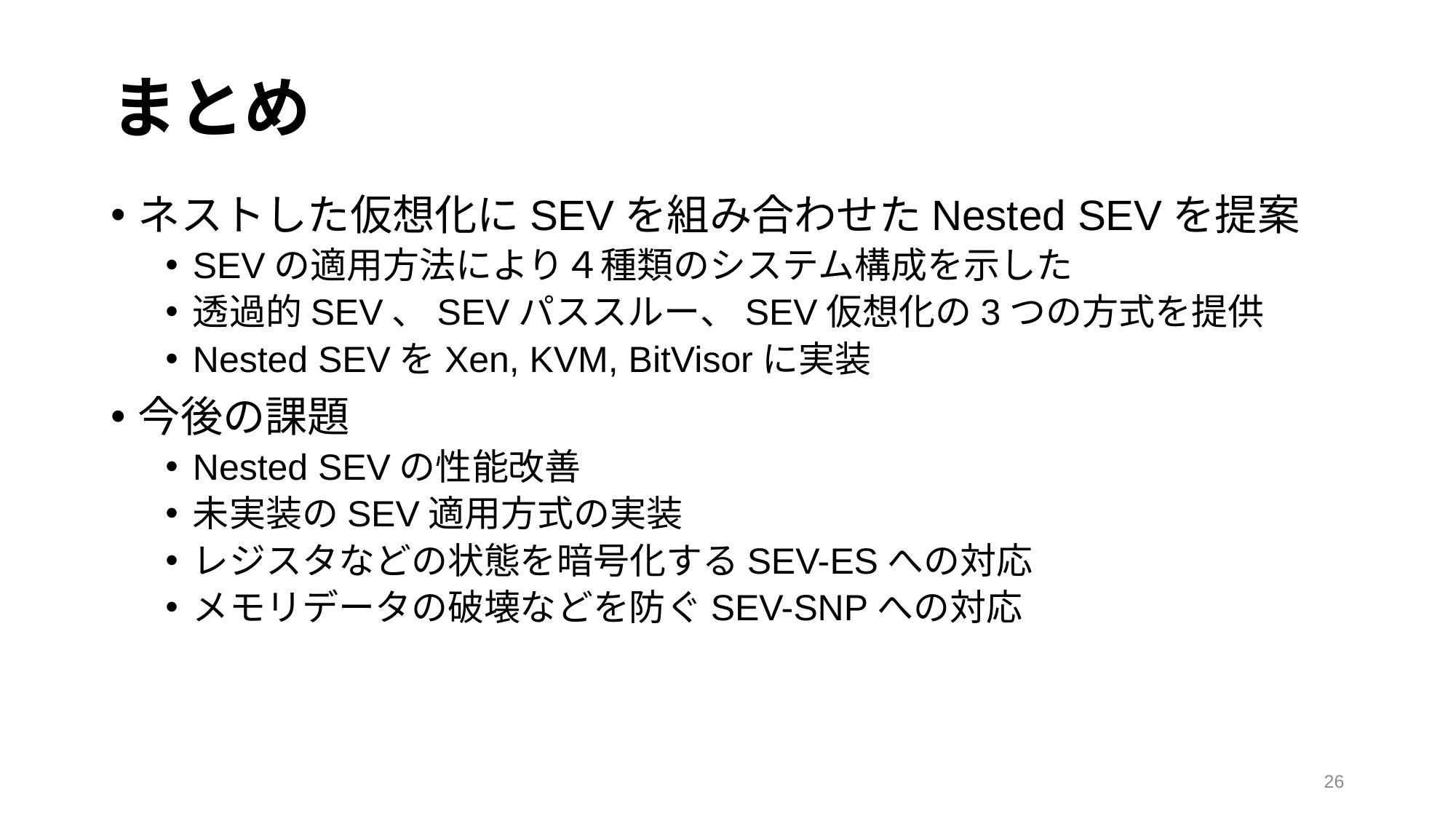

# まとめ
ネストした仮想化にSEVを組み合わせたNested SEVを提案
SEVの適用方法により４種類のシステム構成を示した
透過的SEV、SEVパススルー、SEV仮想化の3つの方式を提供
Nested SEVをXen, KVM, BitVisorに実装
今後の課題
Nested SEVの性能改善
未実装のSEV適用方式の実装
レジスタなどの状態を暗号化するSEV-ESへの対応
メモリデータの破壊などを防ぐSEV-SNPへの対応

26